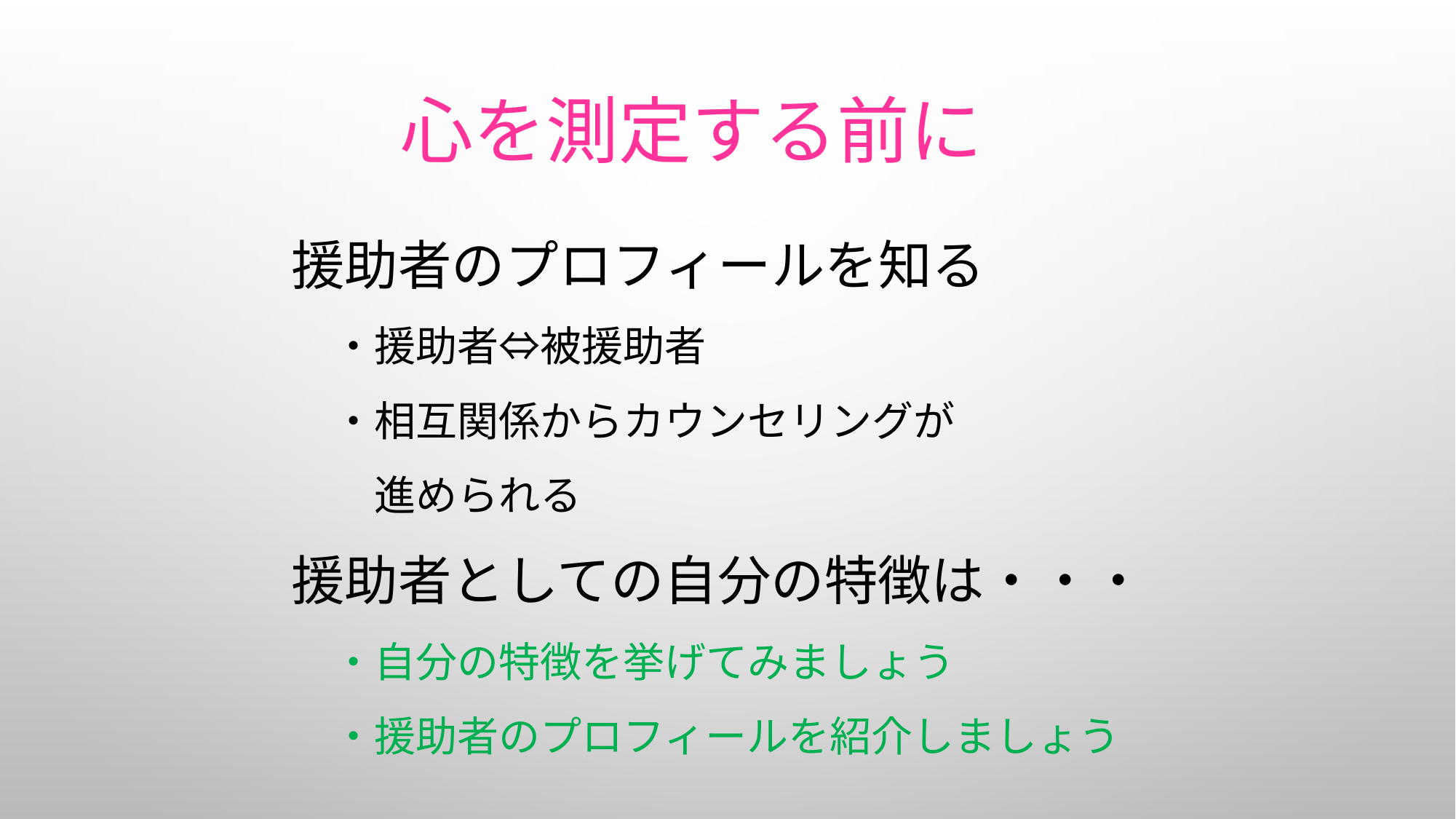

# 心を測定する前に
援助者のプロフィールを知る
　・援助者⇔被援助者
　・相互関係からカウンセリングが
　　進められる
援助者としての自分の特徴は・・・
　・自分の特徴を挙げてみましょう
　・援助者のプロフィールを紹介しましょう